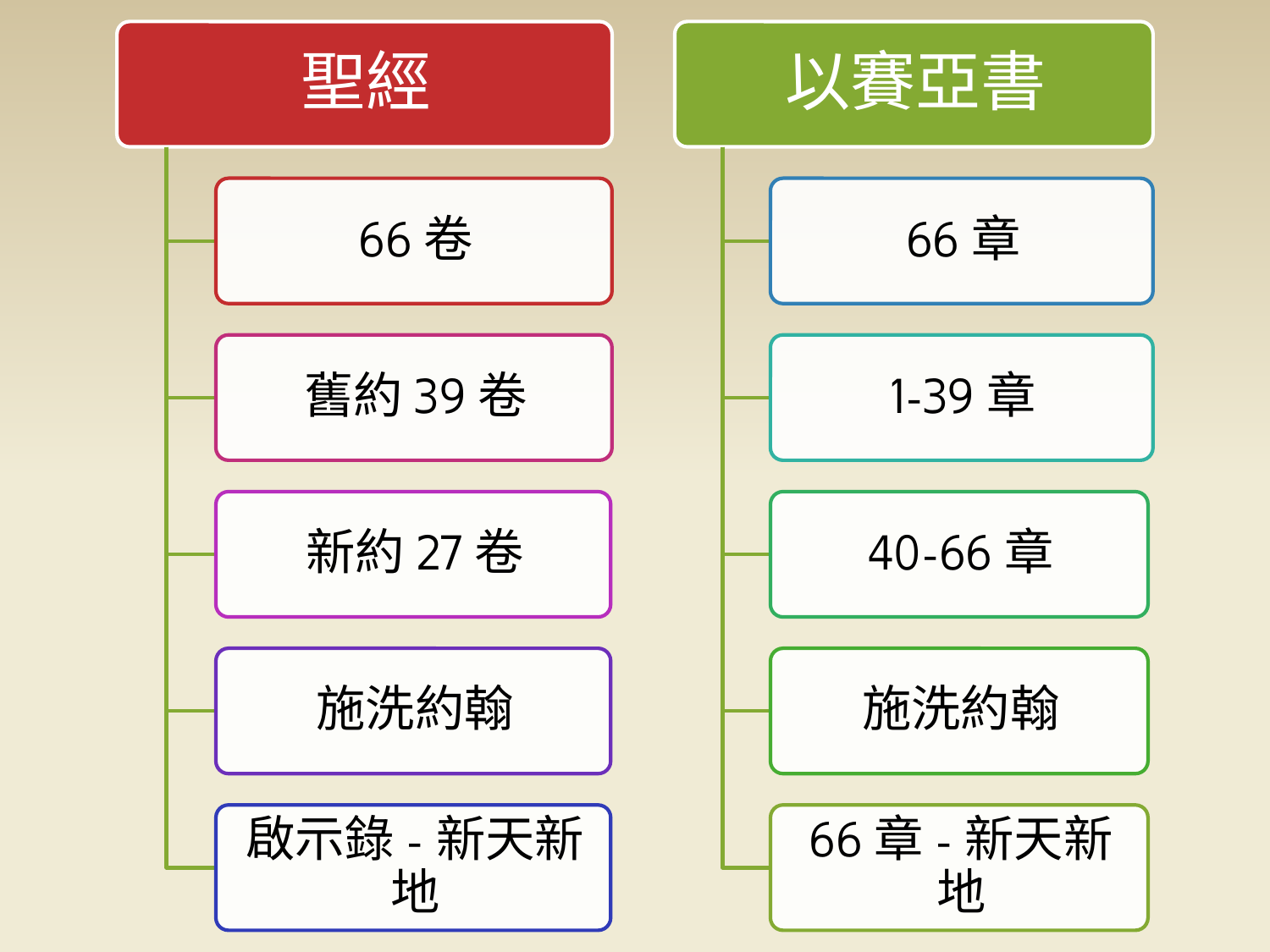

聖經
66卷
舊約39卷
新約27卷
施洗約翰
啟示錄-新天新地
以賽亞書
66章
1-39章
40-66章
施洗約翰
66章-新天新地